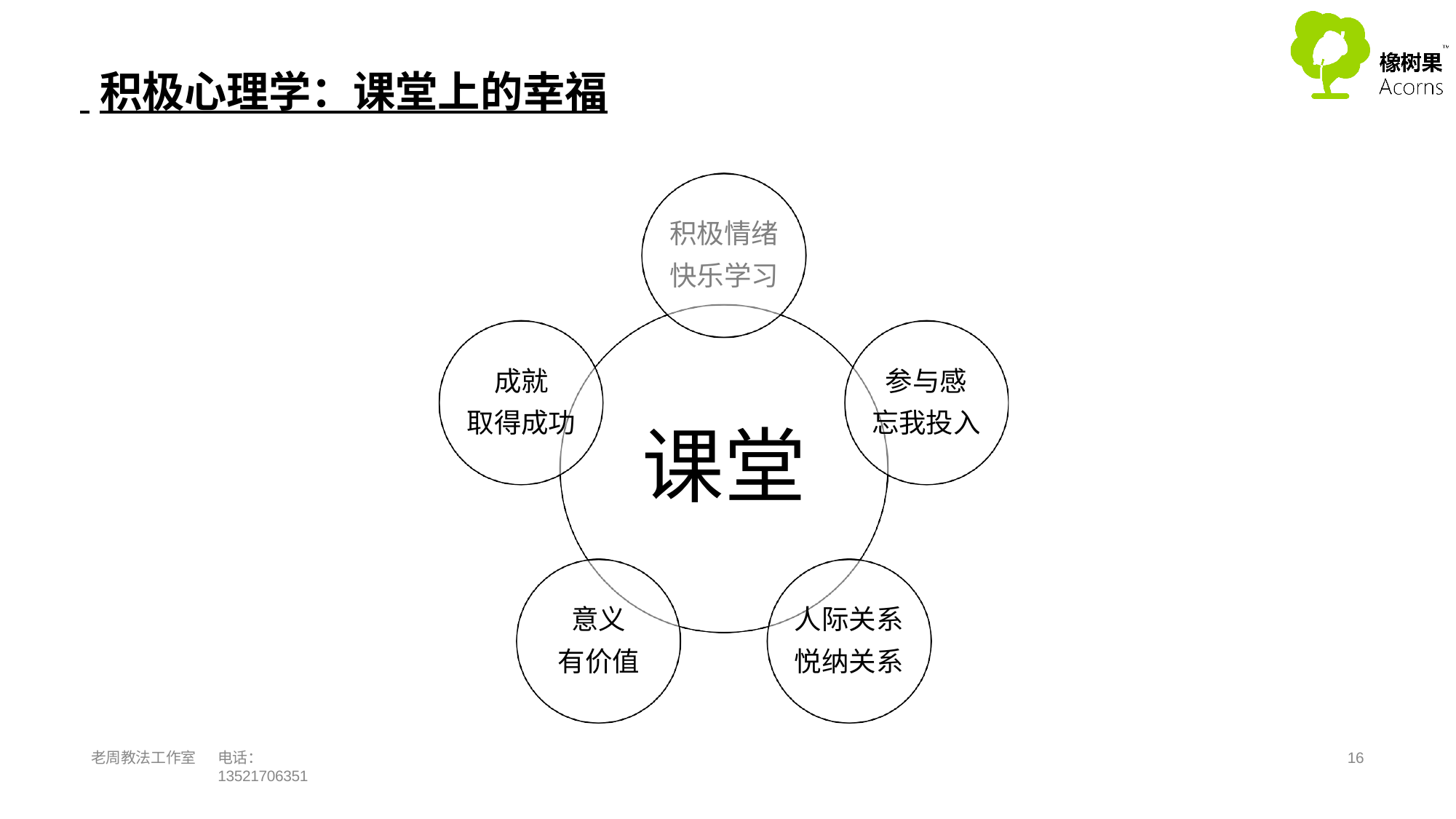

# 积极心理学：课堂上的幸福

积极情绪 快乐学习
成就
取得成功
参与感
忘我投入
课堂
意义 有价值
人际关系 悦纳关系
老周教法工作室
电话：13521706351
16